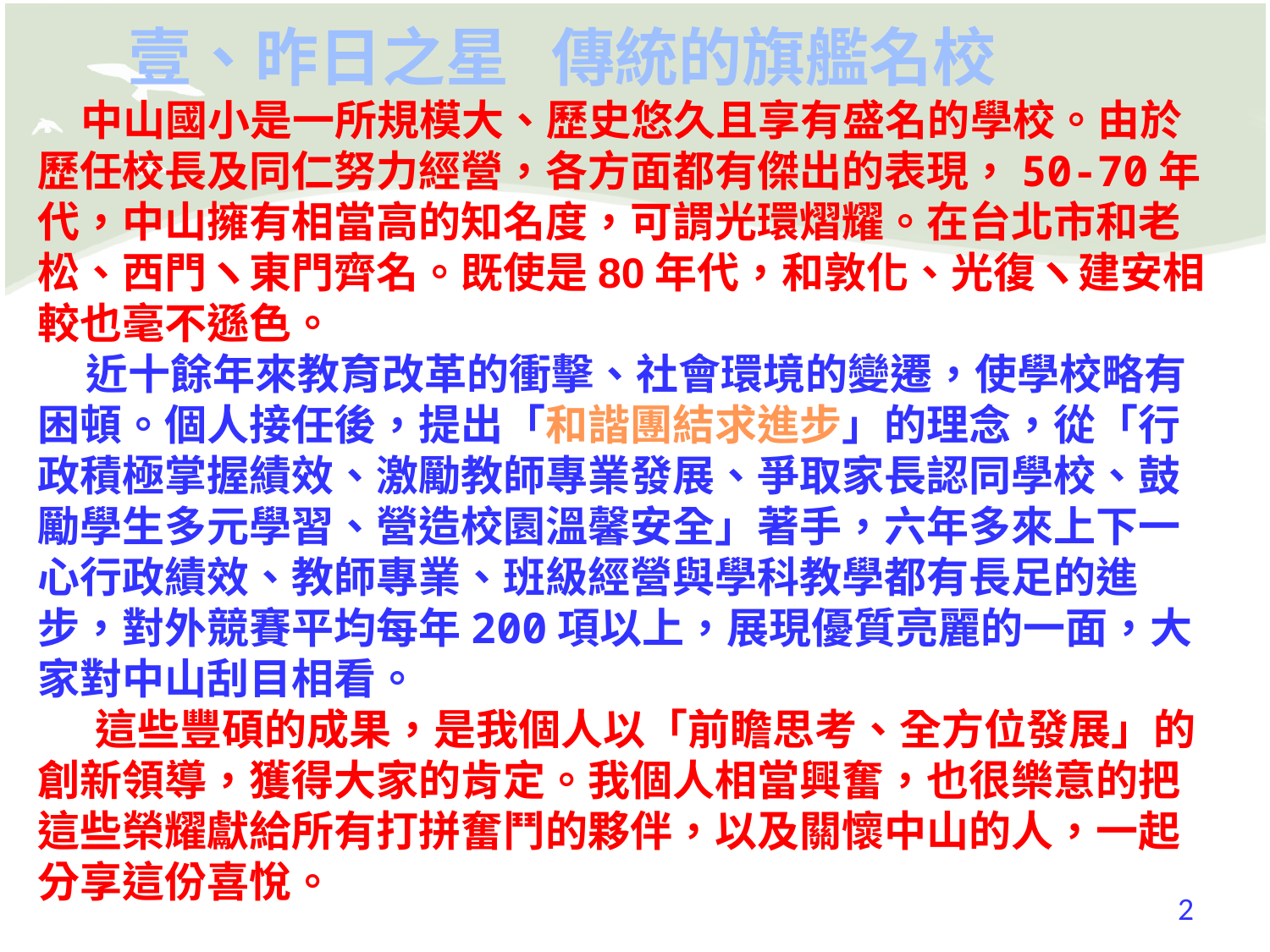

壹、昨日之星   傳統的旗艦名校
     中山國小是一所規模大、歷史悠久且享有盛名的學校。由於歷任校長及同仁努力經營，各方面都有傑出的表現，50-70年代，中山擁有相當高的知名度，可謂光環熠耀。在台北市和老松、西門ヽ東門齊名。既使是80年代，和敦化、光復ヽ建安相較也毫不遜色。
    近十餘年來教育改革的衝擊、社會環境的變遷，使學校略有困頓。個人接任後，提出「和諧團結求進步」的理念，從「行政積極掌握績效、激勵教師專業發展、爭取家長認同學校、鼓勵學生多元學習、營造校園溫馨安全」著手，六年多來上下一心行政績效、教師專業、班級經營與學科教學都有長足的進步，對外競賽平均每年200項以上，展現優質亮麗的一面，大家對中山刮目相看。
     這些豐碩的成果，是我個人以「前瞻思考、全方位發展」的創新領導，獲得大家的肯定。我個人相當興奮，也很樂意的把這些榮耀獻給所有打拼奮鬥的夥伴，以及關懷中山的人，一起分享這份喜悅。
2